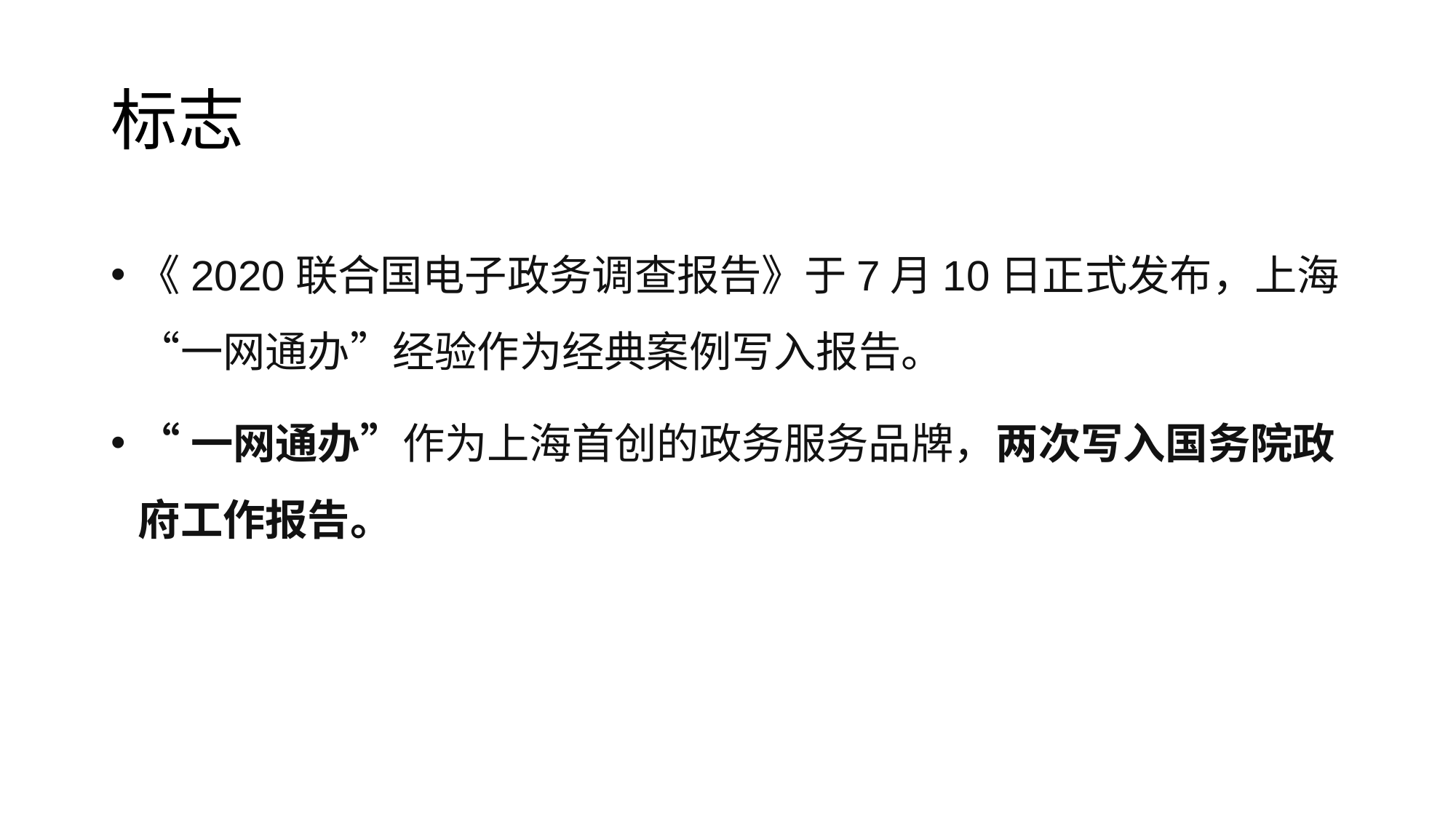

# 标志
《2020联合国电子政务调查报告》于7月10日正式发布，上海“一网通办”经验作为经典案例写入报告。
“一网通办”作为上海首创的政务服务品牌，两次写入国务院政府工作报告。